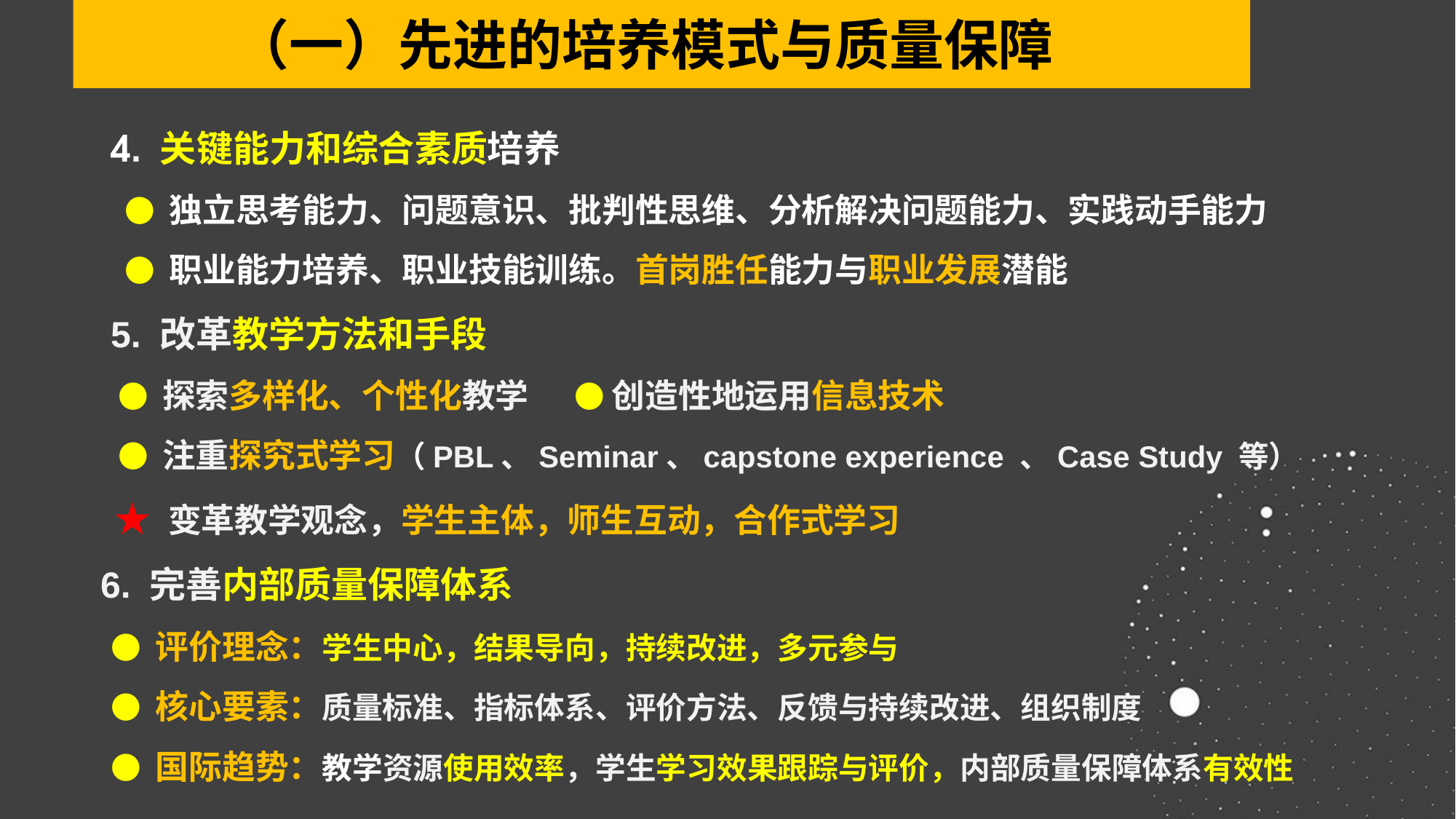

（一）先进的培养模式与质量保障
  4. 关键能力和综合素质培养
     ● 独立思考能力、问题意识、批判性思维、分析解决问题能力、实践动手能力
     ● 职业能力培养、职业技能训练。首岗胜任能力与职业发展潜能
  5. 改革教学方法和手段
    ● 探索多样化、个性化教学      ● 创造性地运用信息技术
    ● 注重探究式学习（PBL、Seminar、capstone experience 、Case Study 等）
   ★ 变革教学观念，学生主体，师生互动，合作式学习
 6. 完善内部质量保障体系
   ● 评价理念：学生中心，结果导向，持续改进，多元参与
   ● 核心要素：质量标准、指标体系、评价方法、反馈与持续改进、组织制度
   ● 国际趋势：教学资源使用效率，学生学习效果跟踪与评价，内部质量保障体系有效性